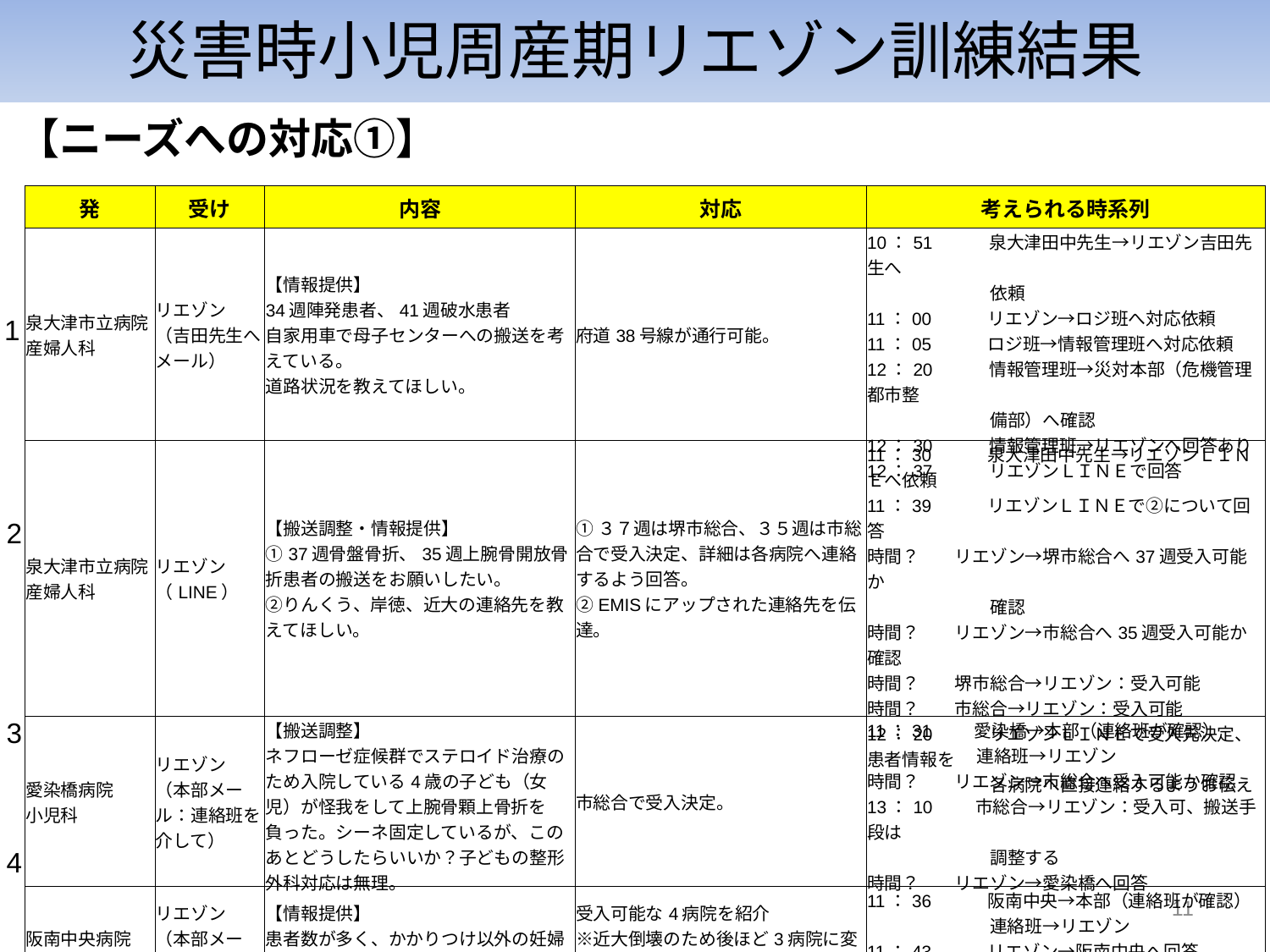

災害時小児周産期リエゾン訓練結果
【ニーズへの対応①】
| 発 | 受け | 内容 | 対応 | 考えられる時系列 |
| --- | --- | --- | --- | --- |
| 泉大津市立病院 産婦人科 | リエゾン （吉田先生へメール） | 【情報提供】 34週陣発患者、41週破水患者 自家用車で母子センターへの搬送を考えている。 道路状況を教えてほしい。 | 府道38号線が通行可能。 | 10：51　　　泉大津田中先生→リエゾン吉田先生へ 　　　　　　　依頼 11：00　　　リエゾン→ロジ班へ対応依頼 11：05　　　ロジ班→情報管理班へ対応依頼 12：20　　　情報管理班→災対本部（危機管理都市整 　　　　　　　備部）へ確認 12：30　　　情報管理班→リエゾンへ回答あり 12：37　　　リエゾンＬＩＮＥで回答 |
| 泉大津市立病院 産婦人科 | リエゾン （LINE） | 【搬送調整・情報提供】 ①37週骨盤骨折、35週上腕骨開放骨折患者の搬送をお願いしたい。 ②りんくう、岸徳、近大の連絡先を教えてほしい。 | ①３７週は堺市総合、３５週は市総合で受入決定、詳細は各病院へ連絡するよう回答。 ②EMISにアップされた連絡先を伝達。 | 11：30　　　泉大津田中先生→リエゾンＬＩＮＥへ依頼 11：39　　　リエゾンＬＩＮＥで②について回答 時間？　　リエゾン→堺市総合へ37週受入可能か 　　　　　　　確認 時間？　　リエゾン→市総合へ35週受入可能か確認 時間？　　堺市総合→リエゾン：受入可能 時間？　　市総合→リエゾン：受入可能 12：20　　　リエゾンＬＩＮＥで受入先決定、患者情報を 　　　　　　　各病院へ直接連絡するようお伝え |
| 愛染橋病院 小児科 | リエゾン （本部メール：連絡班を介して） | 【搬送調整】 ネフローゼ症候群でステロイド治療のため入院している4歳の子ども（女児）が怪我をして上腕骨顆上骨折を負った。シーネ固定しているが、このあとどうしたらいいか？子どもの整形外科対応は無理。 | 市総合で受入決定。 | 11：31　　 愛染橋→本部（連絡班が確認） 　　　　　　 連絡班→リエゾン 時間？　　リエゾン→市総合へ受入可能か確認 13：10　　 市総合→リエゾン：受入可、搬送手段は 　　　　　　　調整する 時間？　　リエゾン→愛染橋へ回答 |
| 阪南中央病院 産科 | リエゾン （本部メール：連絡班を介して） | 【情報提供】 患者数が多く、かかりつけ以外の妊婦もきている。他に受け入れ先はないのか？ | 受入可能な4病院を紹介 ※近大倒壊のため後ほど3病院に変更 連絡 | 11：36　　　阪南中央→本部（連絡班が確認） 　　　　　　　連絡班→リエゾン 11：43　　　リエゾン→阪南中央へ回答 11：55　　　リエゾン→阪南中央へ変更連絡 |
1
2
3
4
11